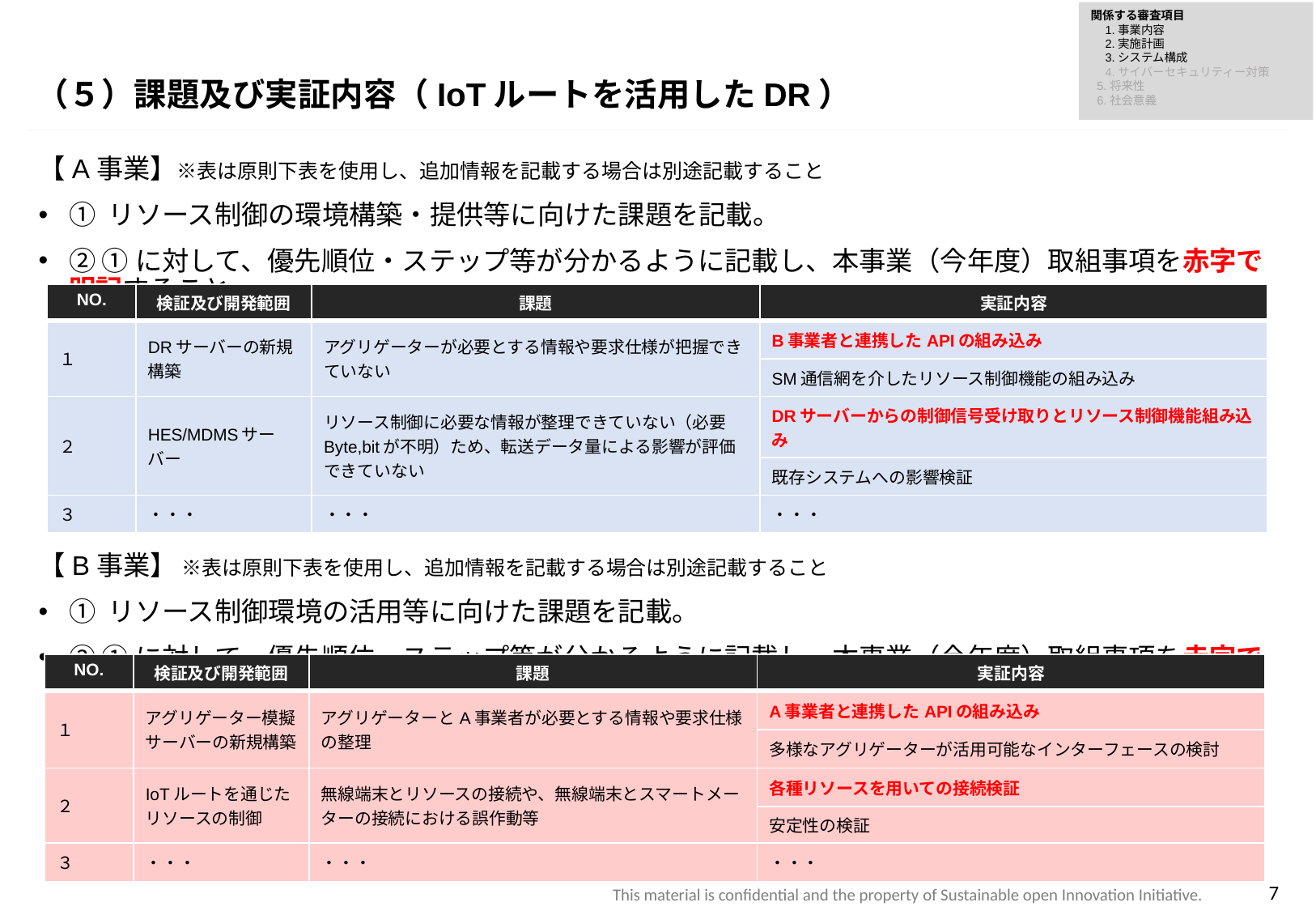

関係する審査項目
　1.事業内容
　2.実施計画
　3.システム構成
　4.サイバーセキュリティー対策
  5.将来性
  6.社会意義
（５）課題及び実証内容（IoTルートを活用したDR）
【A事業】※表は原則下表を使用し、追加情報を記載する場合は別途記載すること
① リソース制御の環境構築・提供等に向けた課題を記載。
② ①に対して、優先順位・ステップ等が分かるように記載し、本事業（今年度）取組事項を赤字で明記すること。

【B事業】 ※表は原則下表を使用し、追加情報を記載する場合は別途記載すること
① リソース制御環境の活用等に向けた課題を記載。
② ①に対して、優先順位・ステップ等が分かるように記載し、本事業（今年度）取組事項を赤字で明記すること。
| NO. | 検証及び開発範囲 | 課題 | 実証内容 |
| --- | --- | --- | --- |
| １ | DRサーバーの新規構築 | アグリゲーターが必要とする情報や要求仕様が把握できていない | B事業者と連携したAPIの組み込み |
|  |  |  | SM通信網を介したリソース制御機能の組み込み |
| ２ | HES/MDMSサーバー | リソース制御に必要な情報が整理できていない（必要Byte,bitが不明）ため、転送データ量による影響が評価できていない | DRサーバーからの制御信号受け取りとリソース制御機能組み込み |
|  |  |  | 既存システムへの影響検証 |
| ３ | ・・・ | ・・・ | ・・・ |
| NO. | 検証及び開発範囲 | 課題 | 実証内容 |
| --- | --- | --- | --- |
| １ | アグリゲーター模擬 サーバーの新規構築 | アグリゲーターとA事業者が必要とする情報や要求仕様の整理 | A事業者と連携したAPIの組み込み |
|  |  |  | 多様なアグリゲーターが活用可能なインターフェースの検討 |
| ２ | IoTルートを通じたリソースの制御 | 無線端末とリソースの接続や、無線端末とスマートメーターの接続における誤作動等 | 各種リソースを用いての接続検証 |
|  |  |  | 安定性の検証 |
| ３ | ・・・ | ・・・ | ・・・ |